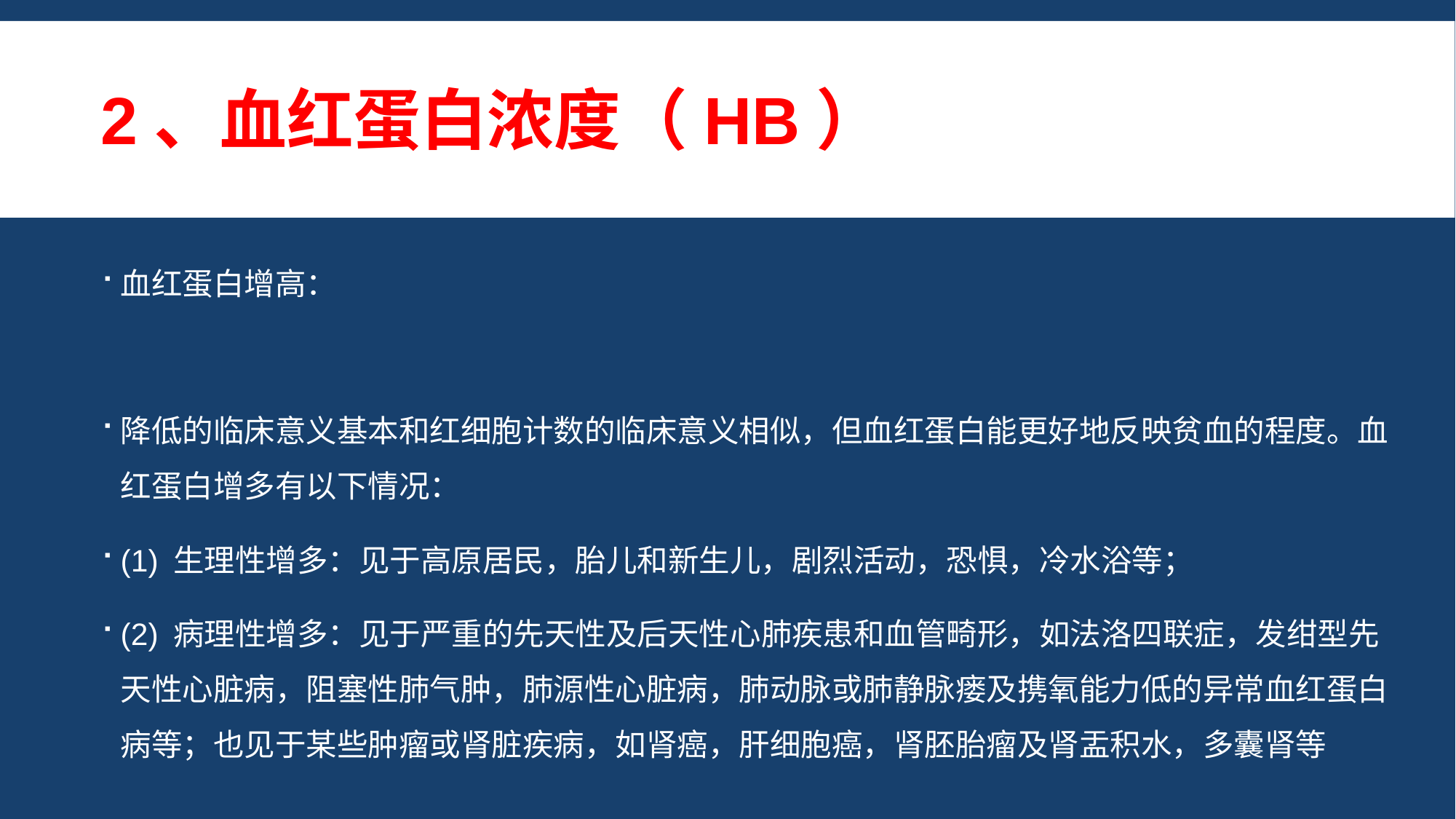

# 2、血红蛋白浓度（Hb）
血红蛋白增高：

降低的临床意义基本和红细胞计数的临床意义相似，但血红蛋白能更好地反映贫血的程度。血红蛋白增多有以下情况：
(1) 生理性增多：见于高原居民，胎儿和新生儿，剧烈活动，恐惧，冷水浴等；
(2) 病理性增多：见于严重的先天性及后天性心肺疾患和血管畸形，如法洛四联症，发绀型先天性心脏病，阻塞性肺气肿，肺源性心脏病，肺动脉或肺静脉瘘及携氧能力低的异常血红蛋白病等；也见于某些肿瘤或肾脏疾病，如肾癌，肝细胞癌，肾胚胎瘤及肾盂积水，多囊肾等